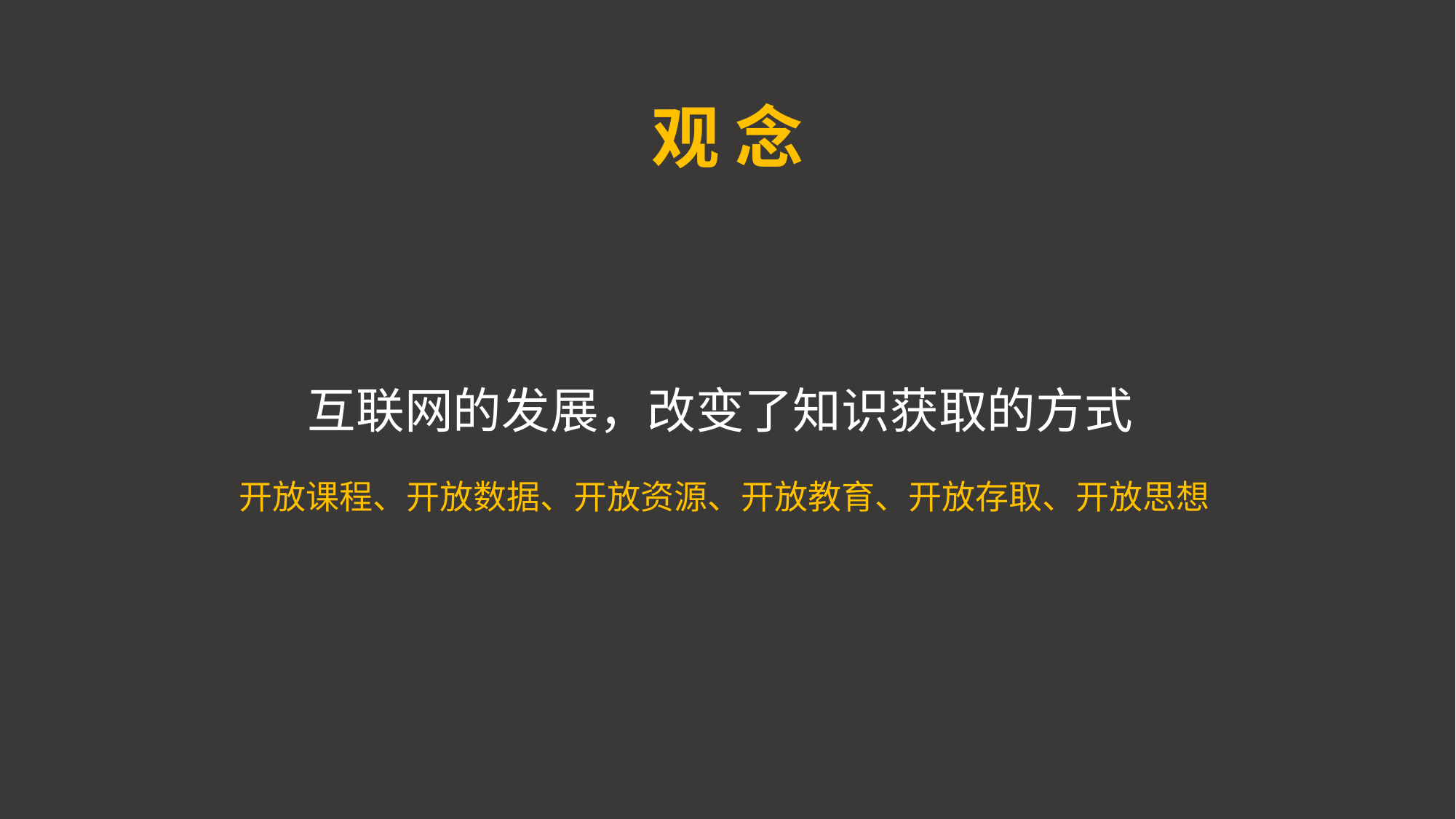

观 念
# 互联网的发展，改变了知识获取的方式
开放课程、开放数据、开放资源、开放教育、开放存取、开放思想